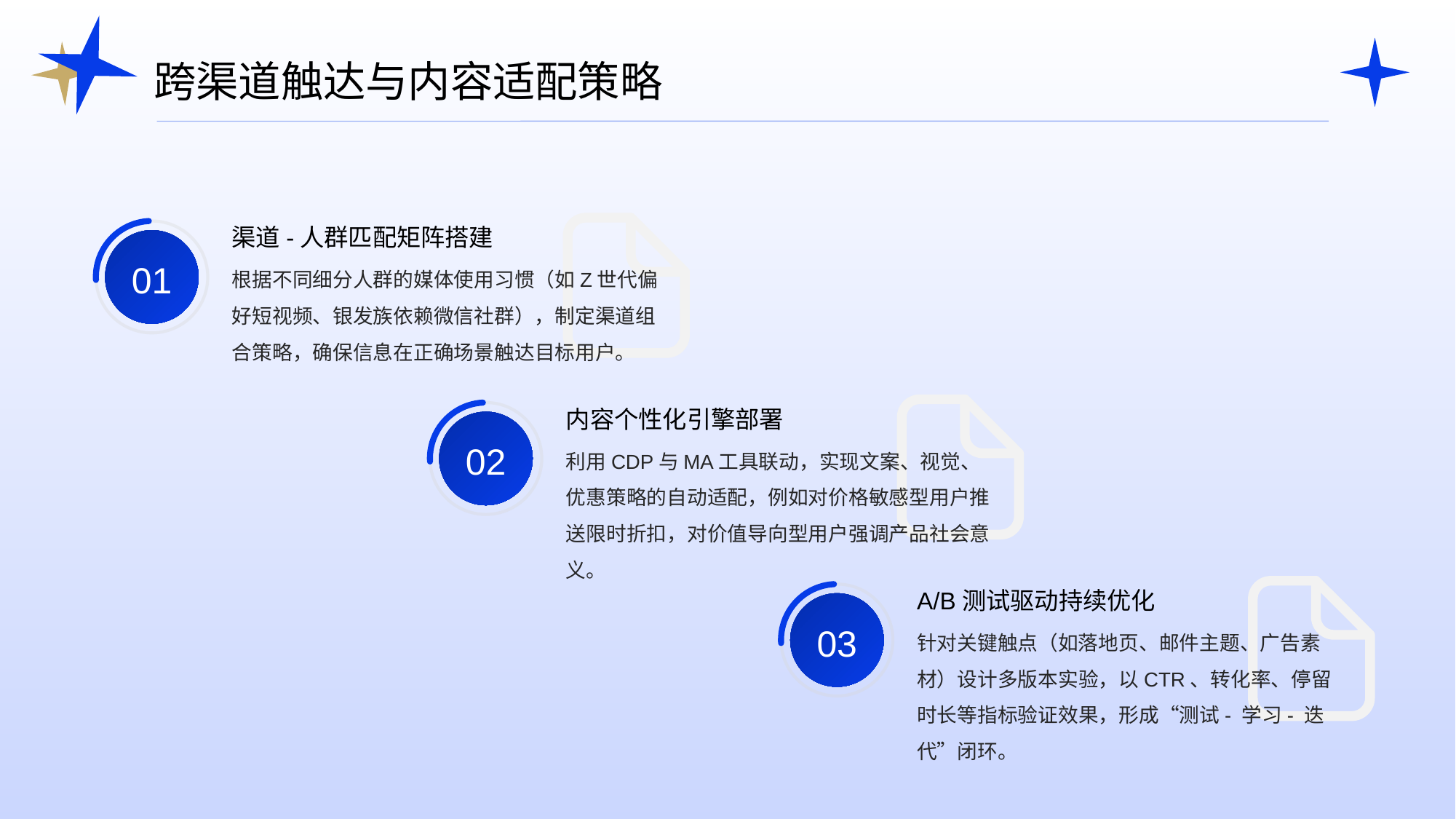

跨渠道触达与内容适配策略

渠道-人群匹配矩阵搭建

01
根据不同细分人群的媒体使用习惯（如Z世代偏好短视频、银发族依赖微信社群），制定渠道组合策略，确保信息在正确场景触达目标用户。
内容个性化引擎部署

02
利用CDP与MA工具联动，实现文案、视觉、优惠策略的自动适配，例如对价格敏感型用户推送限时折扣，对价值导向型用户强调产品社会意义。
A/B测试驱动持续优化

03
针对关键触点（如落地页、邮件主题、广告素材）设计多版本实验，以CTR、转化率、停留时长等指标验证效果，形成“测试- 学习- 迭代”闭环。